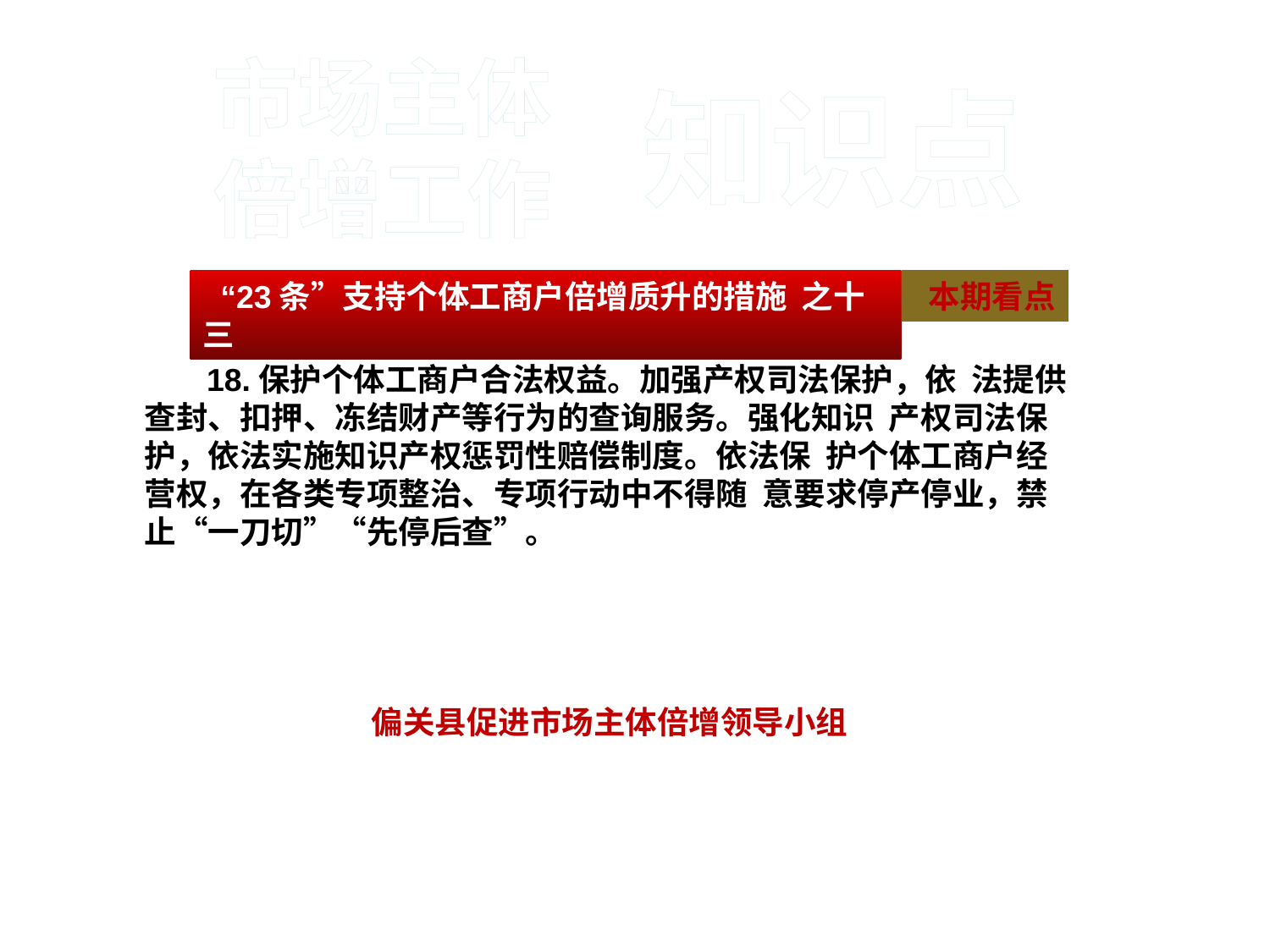

#

市场主体
倍增工作
知识点

       18.保护个体工商户合法权益。加强产权司法保护，依  法提供查封、扣押、冻结财产等行为的查询服务。强化知识  产权司法保护，依法实施知识产权惩罚性赔偿制度。依法保  护个体工商户经营权，在各类专项整治、专项行动中不得随  意要求停产停业，禁止“一刀切”“先停后查”。

偏关县促进市场主体倍增领导小组
  “23条”支持个体工商户倍增质升的措施  之十三
 本期看点